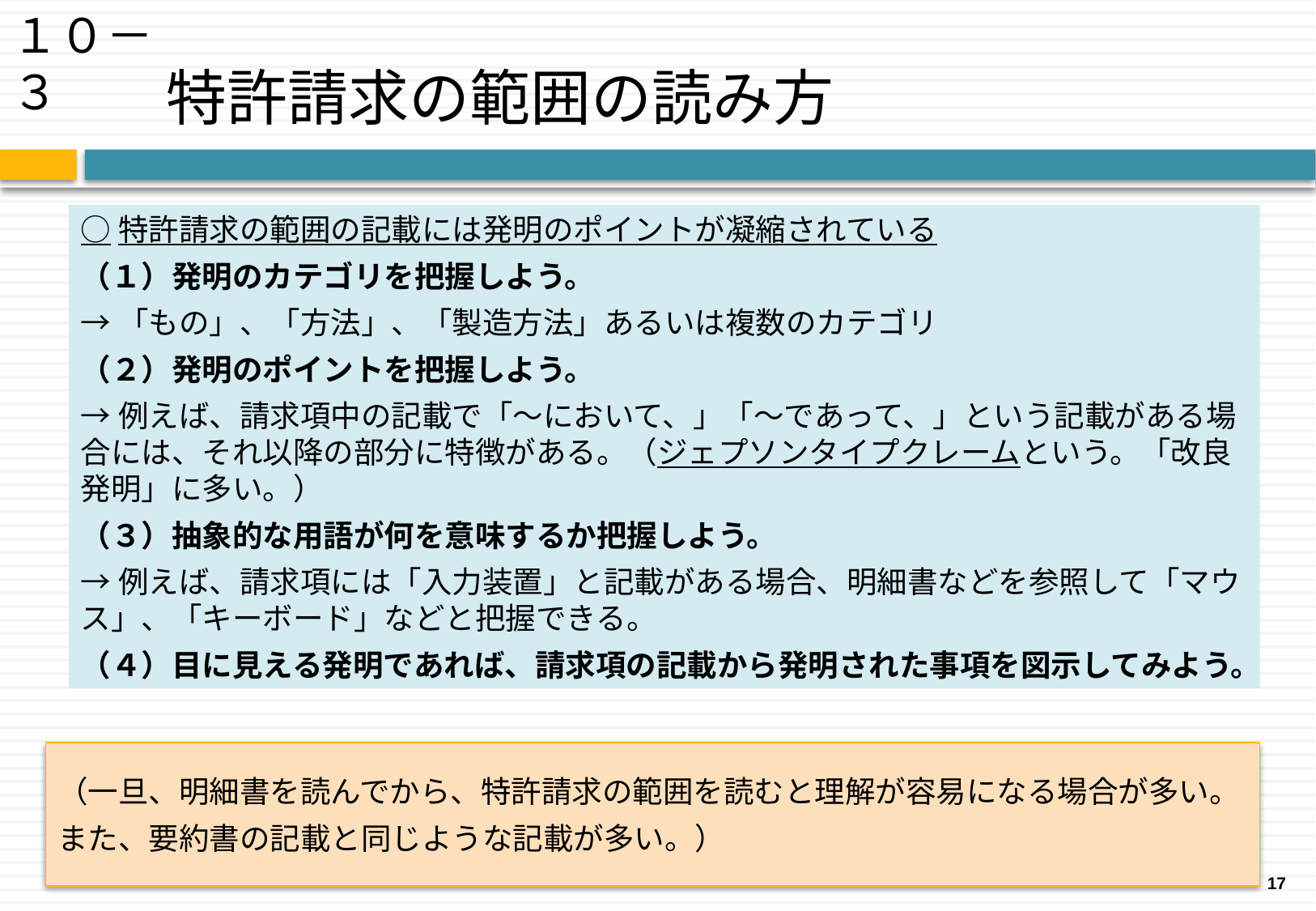

１０－３
# 特許請求の範囲の読み方
○特許請求の範囲の記載には発明のポイントが凝縮されている
（１）発明のカテゴリを把握しよう。
→「もの」、「方法」、「製造方法」あるいは複数のカテゴリ
（２）発明のポイントを把握しよう。
→例えば、請求項中の記載で「～において、」「～であって、」という記載がある場合には、それ以降の部分に特徴がある。（ジェプソンタイプクレームという。「改良発明」に多い。）
（３）抽象的な用語が何を意味するか把握しよう。
→例えば、請求項には「入力装置」と記載がある場合、明細書などを参照して「マウス」、「キーボード」などと把握できる。
（４）目に見える発明であれば、請求項の記載から発明された事項を図示してみよう。
（一旦、明細書を読んでから、特許請求の範囲を読むと理解が容易になる場合が多い。
また、要約書の記載と同じような記載が多い。）
17